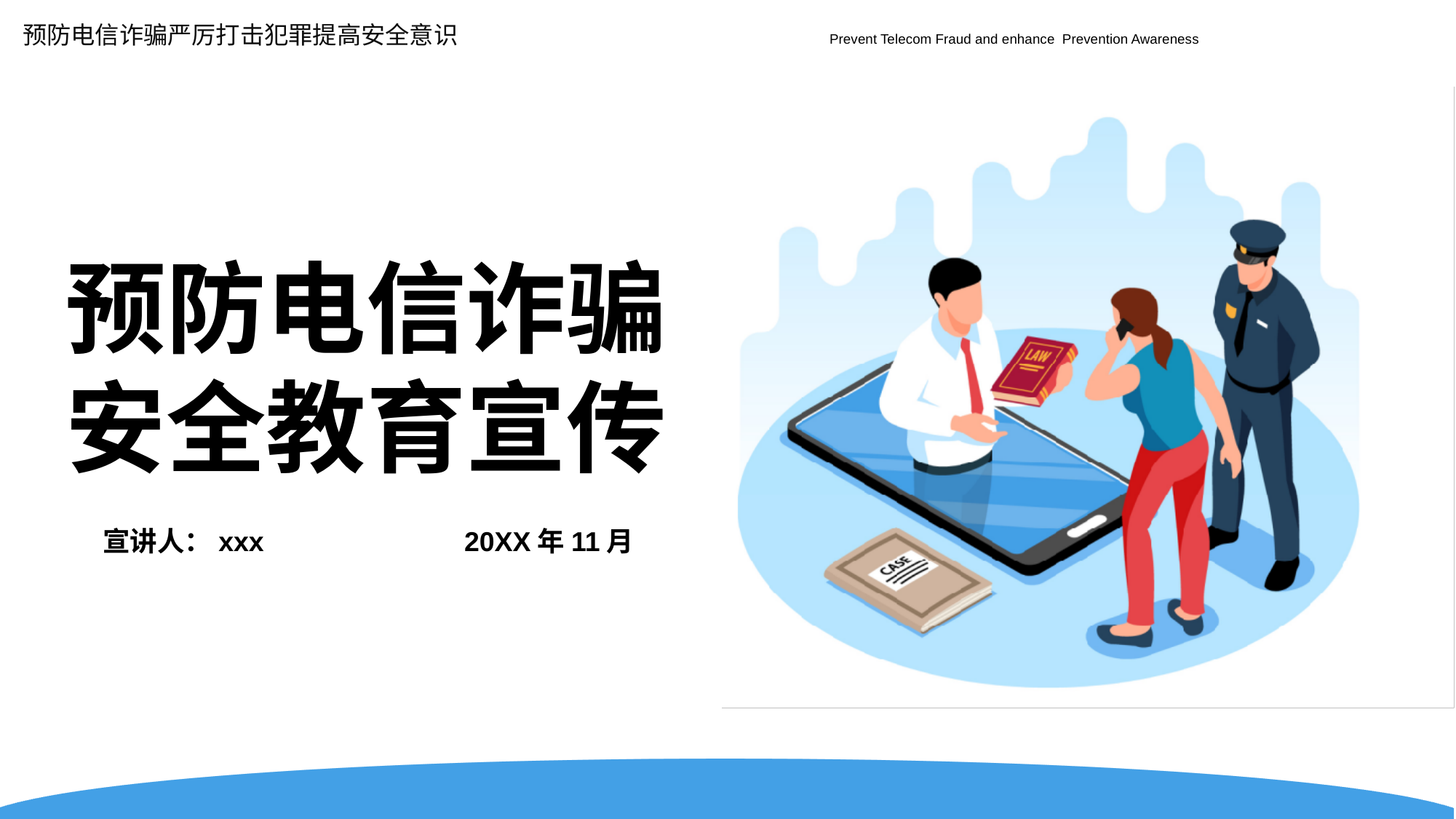

预防电信诈骗严厉打击犯罪提高安全意识                                                                   Prevent Telecom Fraud and enhance  Prevention Awareness

预防电信诈骗安全教育宣传
宣讲人：xxx
20XX年11月